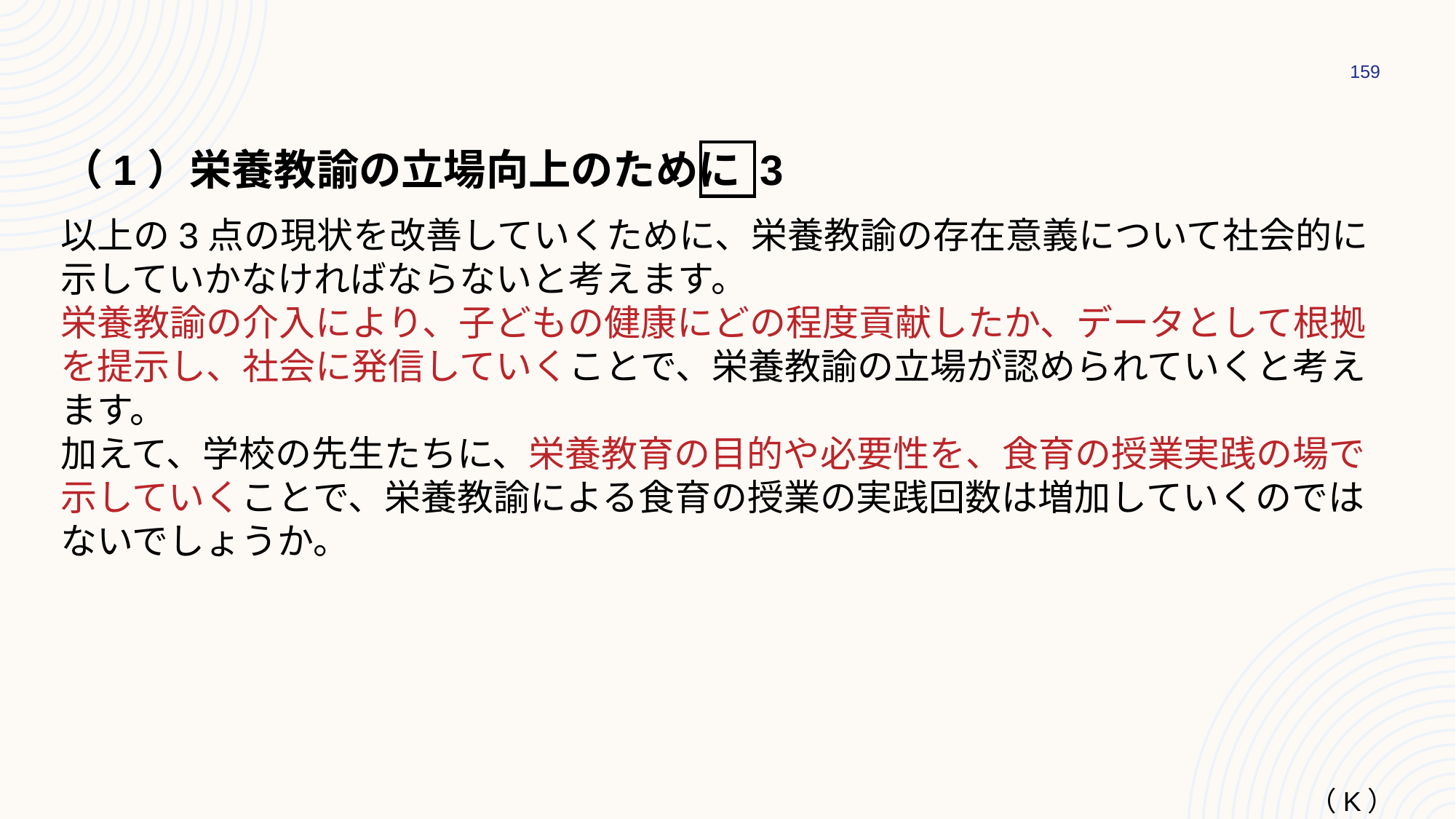

159
（1）栄養教諭の立場向上のために 3

以上の3点の現状を改善していくために、栄養教諭の存在意義について社会的に示していかなければならないと考えます。
栄養教諭の介入により、子どもの健康にどの程度貢献したか、データとして根拠を提示し、社会に発信していくことで、栄養教諭の立場が認められていくと考えます。
加えて、学校の先生たちに、栄養教育の目的や必要性を、食育の授業実践の場で示していくことで、栄養教諭による食育の授業の実践回数は増加していくのではないでしょうか。

（K）